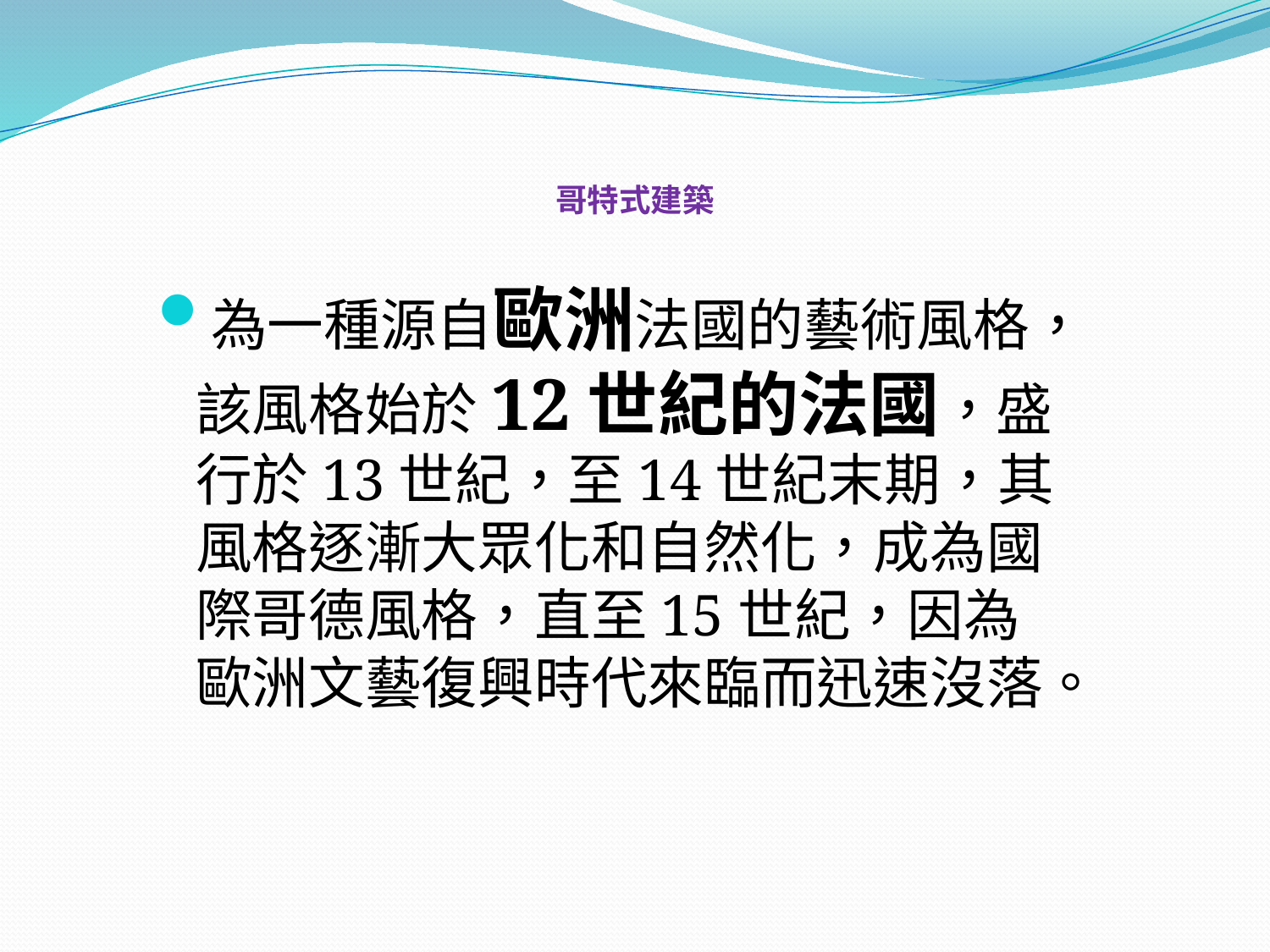

# 哥特式建築
為一種源自歐洲法國的藝術風格，該風格始於12世紀的法國，盛行於13世紀，至14世紀末期，其風格逐漸大眾化和自然化，成為國際哥德風格，直至15世紀，因為歐洲文藝復興時代來臨而迅速沒落。